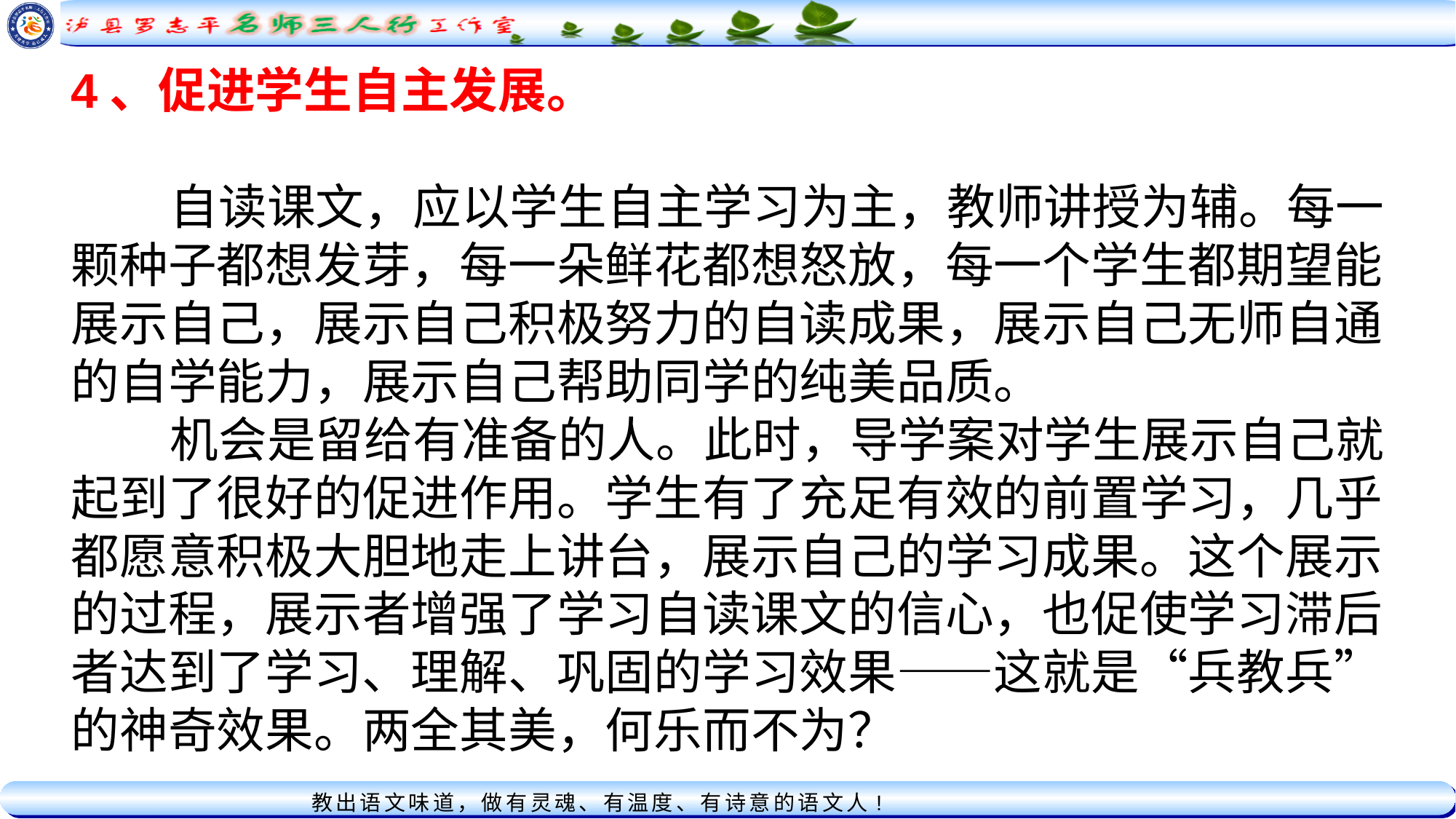

4、促进学生自主发展。

        自读课文，应以学生自主学习为主，教师讲授为辅。每一颗种子都想发芽，每一朵鲜花都想怒放，每一个学生都期望能展示自己，展示自己积极努力的自读成果，展示自己无师自通的自学能力，展示自己帮助同学的纯美品质。
        机会是留给有准备的人。此时，导学案对学生展示自己就起到了很好的促进作用。学生有了充足有效的前置学习，几乎都愿意积极大胆地走上讲台，展示自己的学习成果。这个展示的过程，展示者增强了学习自读课文的信心，也促使学习滞后者达到了学习、理解、巩固的学习效果——这就是“兵教兵”的神奇效果。两全其美，何乐而不为？